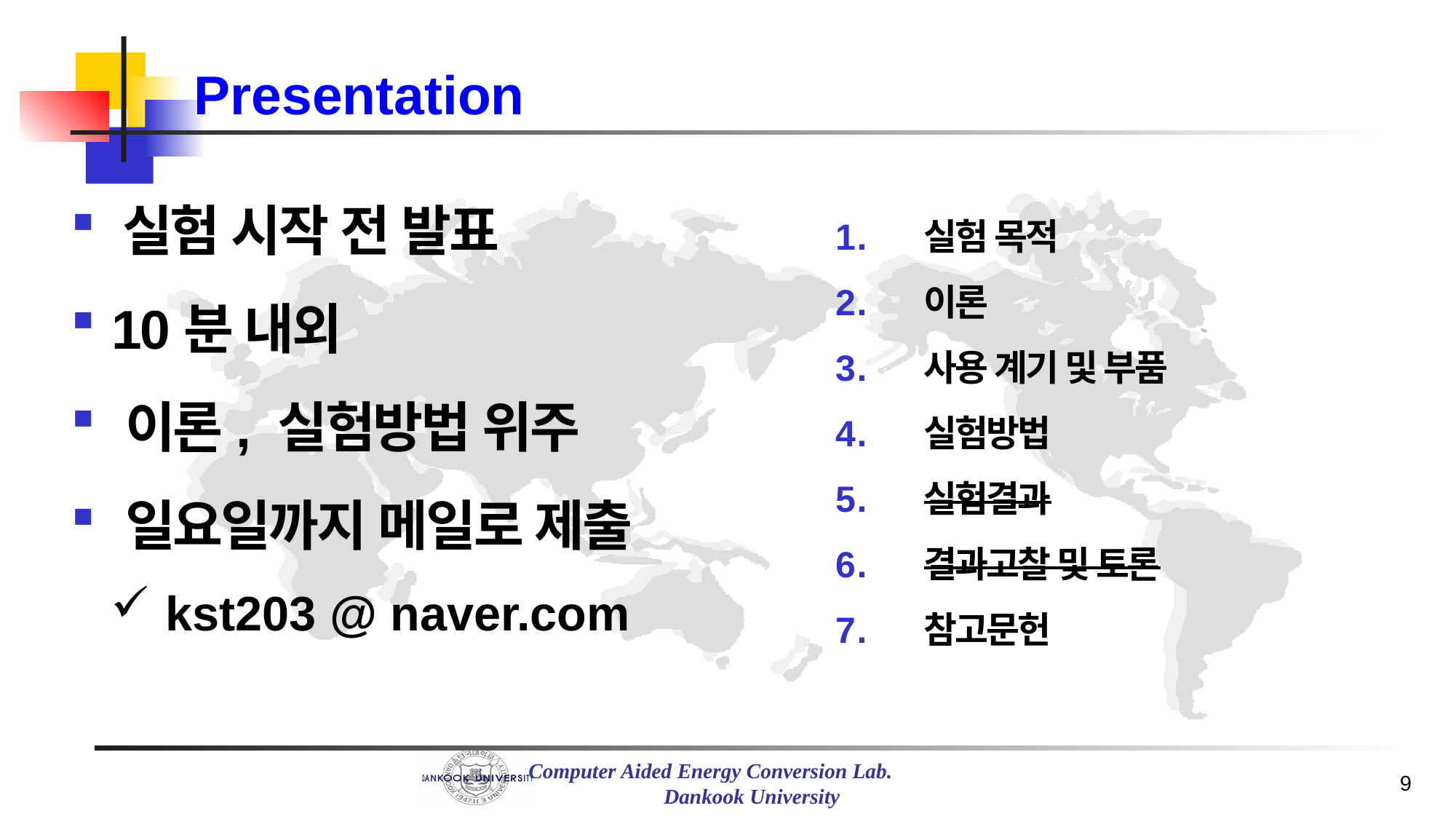

Presentation
 실험 시작 전 발표
 10분 내외
 이론, 실험방법 위주
 일요일까지 메일로 제출
실험 목적
이론
사용 계기 및 부품
실험방법
실험결과
결과고찰 및 토론
참고문헌
kst203 @ naver.com
9
Computer Aided Energy Conversion Lab.
 Dankook University